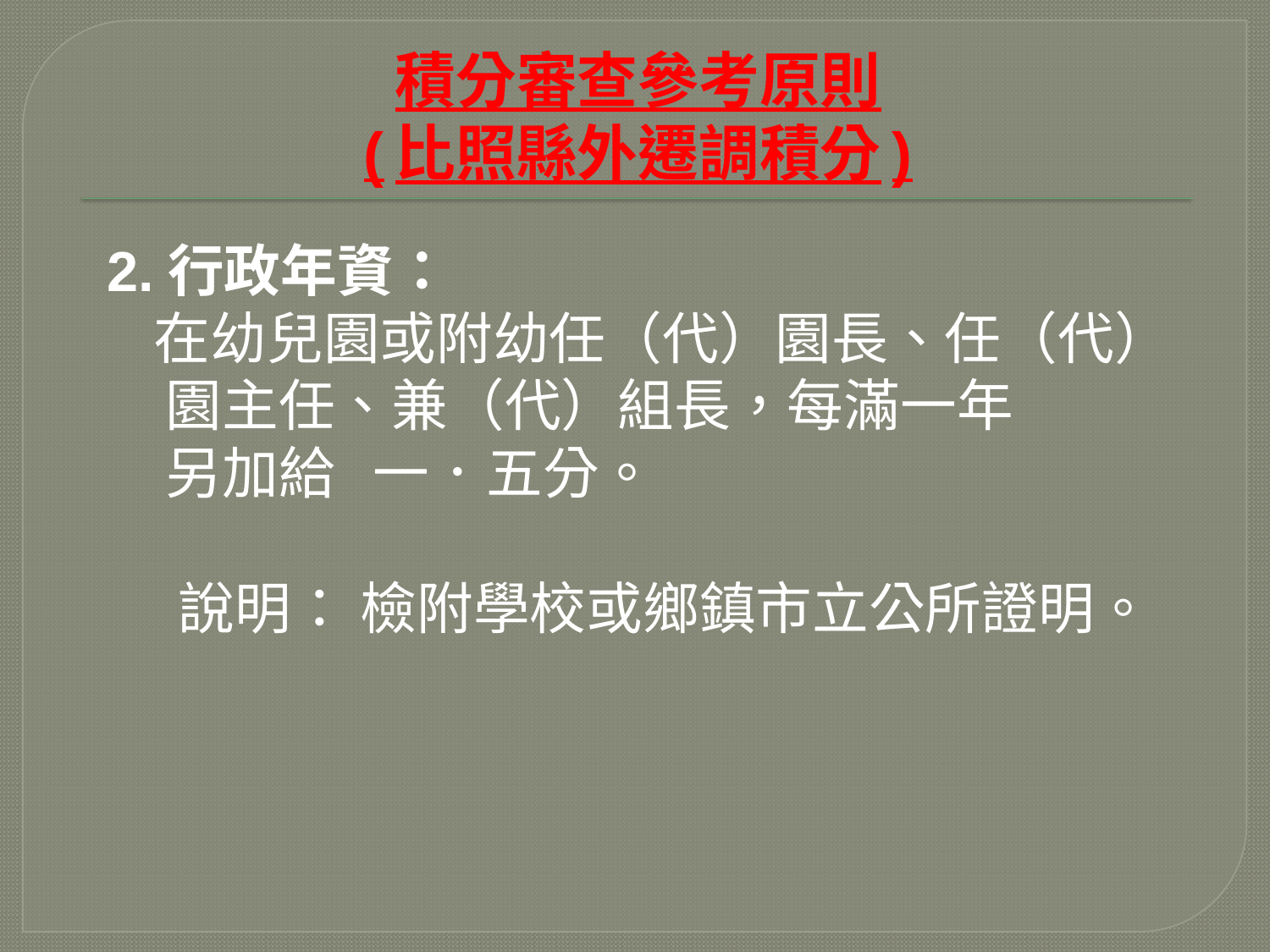

# 積分審查參考原則 (比照縣外遷調積分)
  2.行政年資：
     在幼兒園或附幼任（代）園長、任（代）
      園主任、兼（代）組長，每滿一年
      另加給   一．五分。

       說明： 檢附學校或鄉鎮市立公所證明。